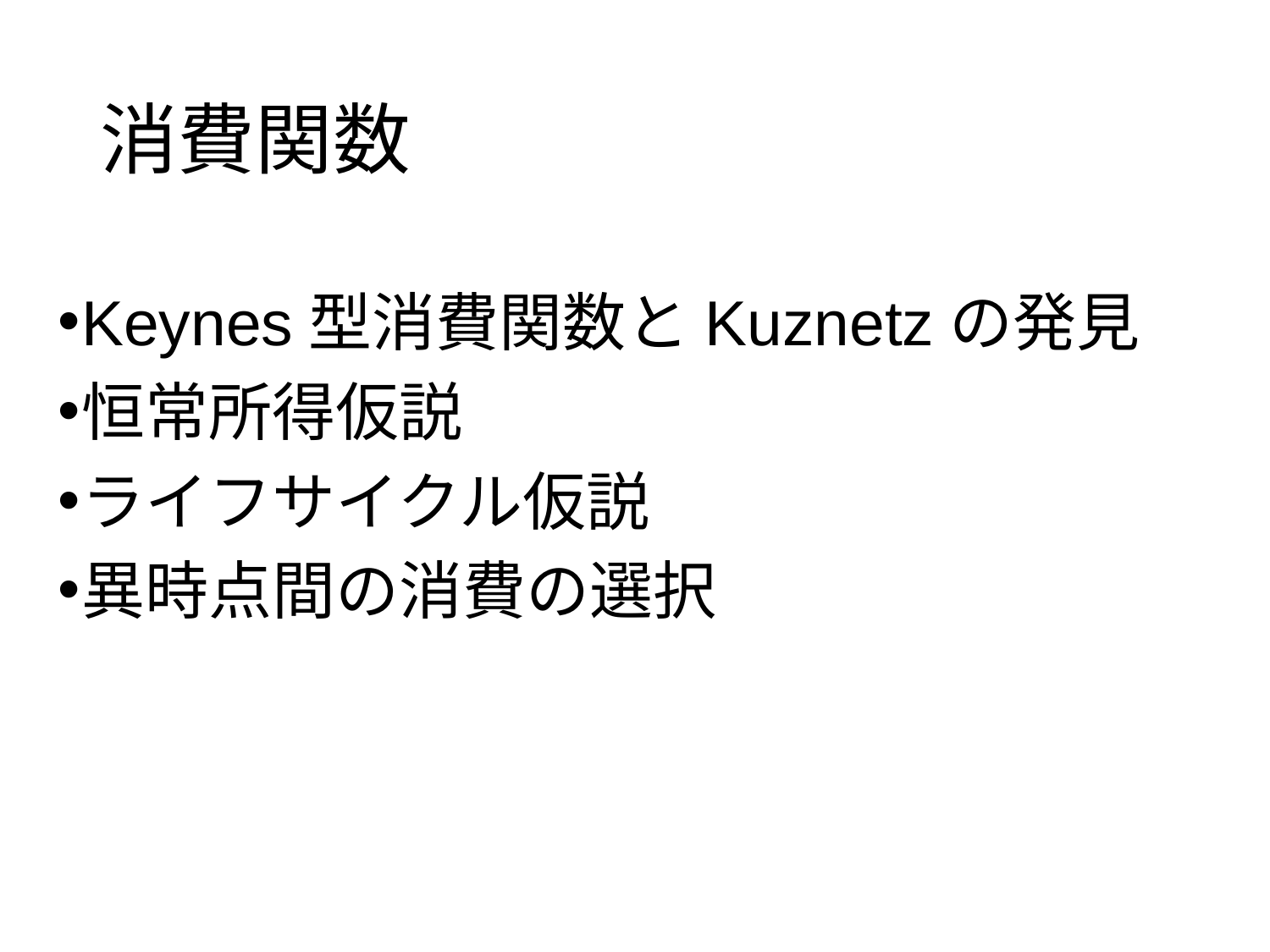

# 消費関数
Keynes型消費関数とKuznetzの発見
恒常所得仮説
ライフサイクル仮説
異時点間の消費の選択